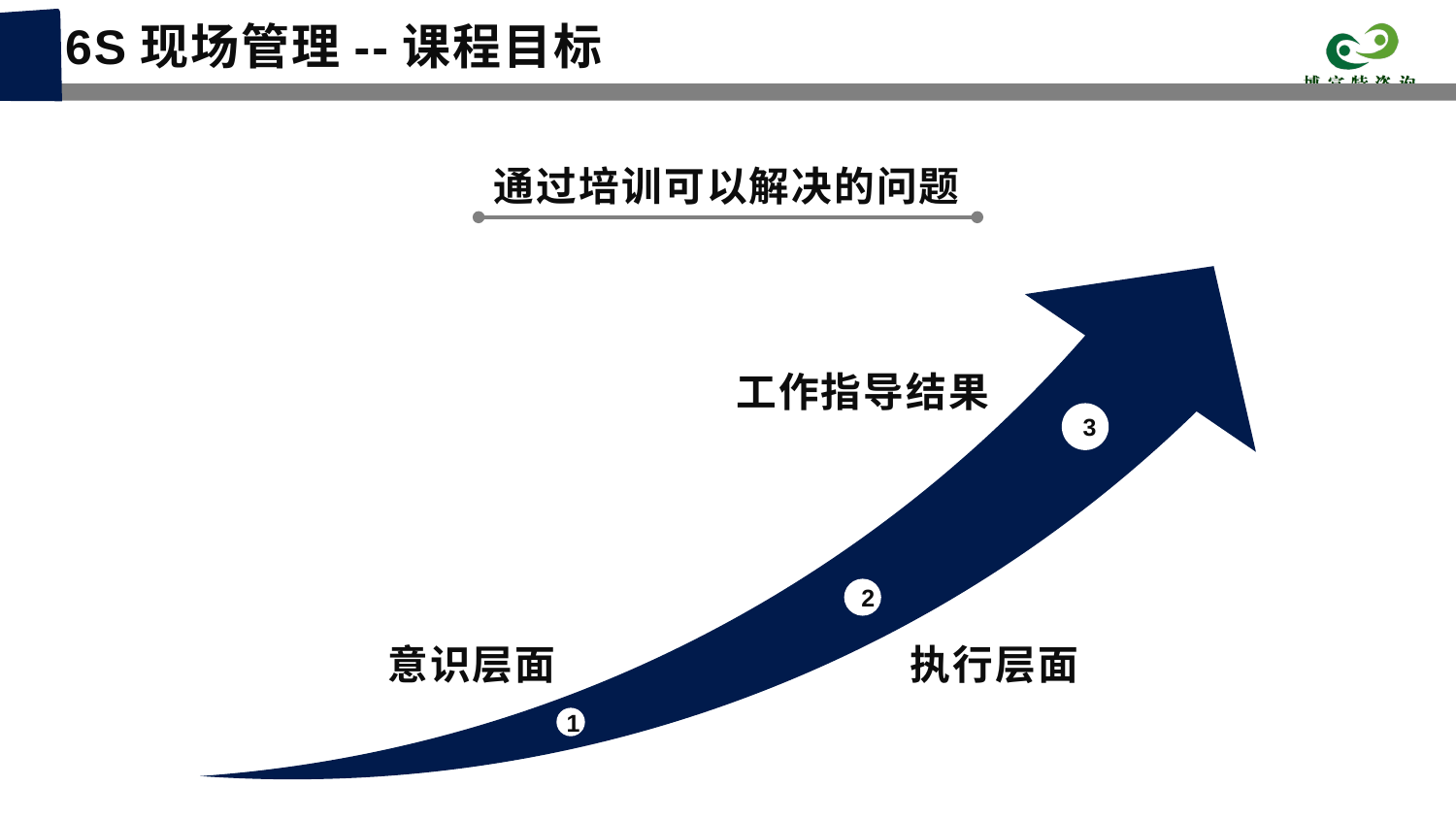

6S现场管理--课程目标
通过培训可以解决的问题

3
2
1
工作指导结果
意识层面
执行层面